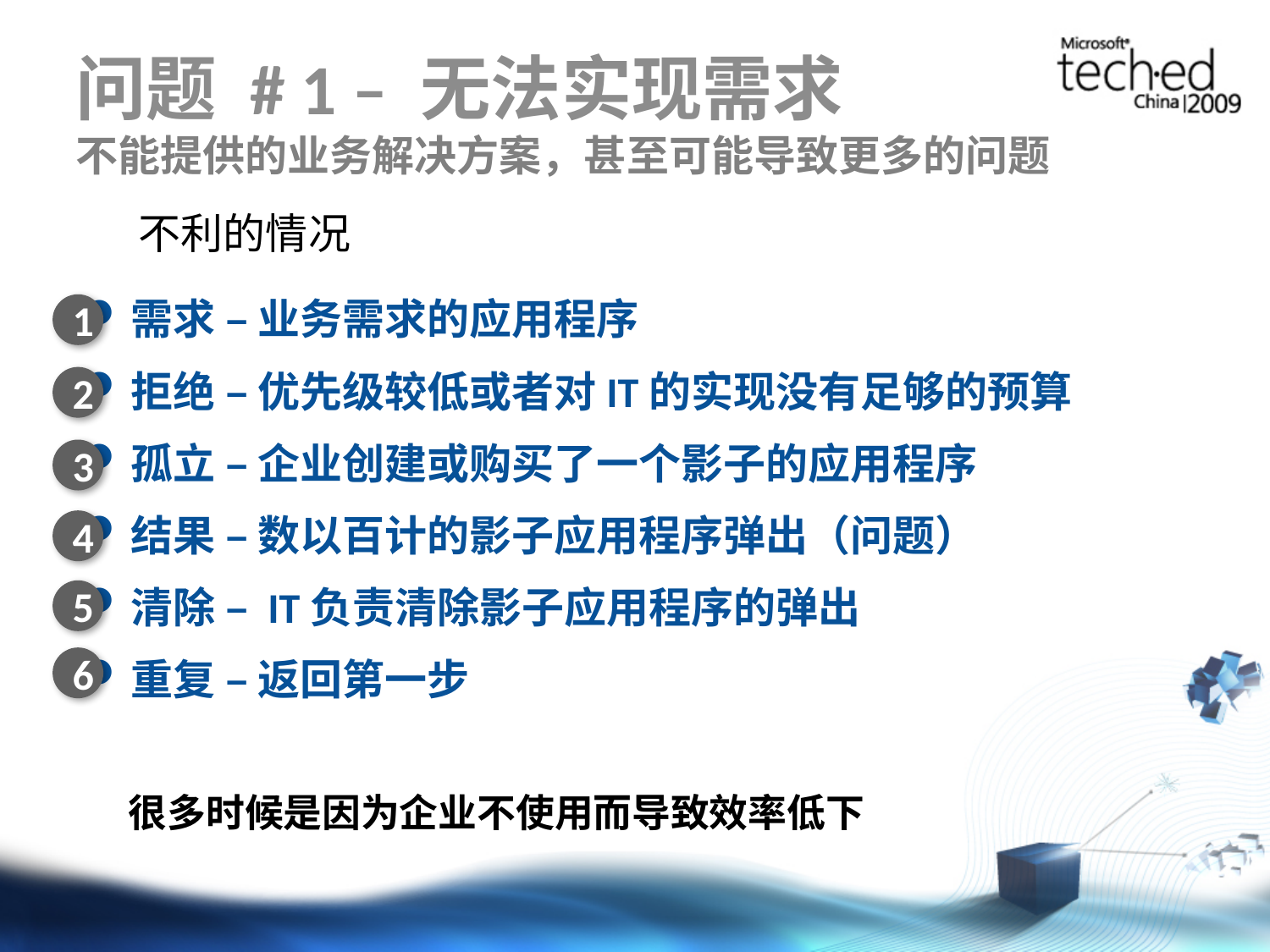

# 问题 # 1 – 无法实现需求 不能提供的业务解决方案，甚至可能导致更多的问题
不利的情况
需求 – 业务需求的应用程序
拒绝 – 优先级较低或者对IT的实现没有足够的预算
孤立 – 企业创建或购买了一个影子的应用程序
结果 – 数以百计的影子应用程序弹出（问题）
清除 – IT负责清除影子应用程序的弹出
重复 – 返回第一步
1
2
3
4
5
6
很多时候是因为企业不使用而导致效率低下